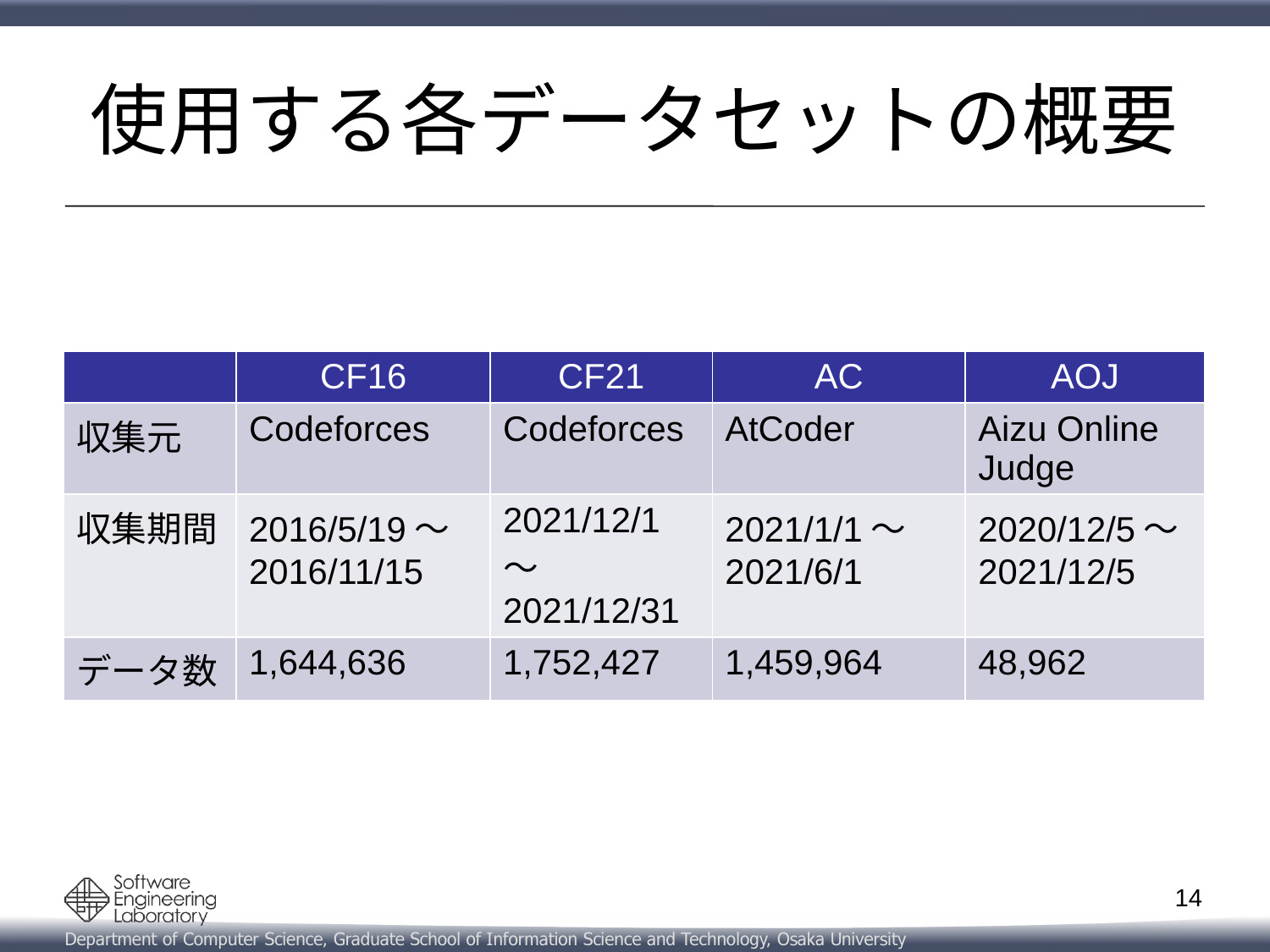

# 使用する各データセットの概要
|  | CF16 | CF21 | AC | AOJ |
| --- | --- | --- | --- | --- |
| 収集元 | Codeforces | Codeforces | AtCoder | Aizu Online Judge |
| 収集期間 | 2016/5/19～ 2016/11/15 | 2021/12/1～ 2021/12/31 | 2021/1/1～ 2021/6/1 | 2020/12/5～ 2021/12/5 |
| データ数 | 1,644,636 | 1,752,427 | 1,459,964 | 48,962 |
14